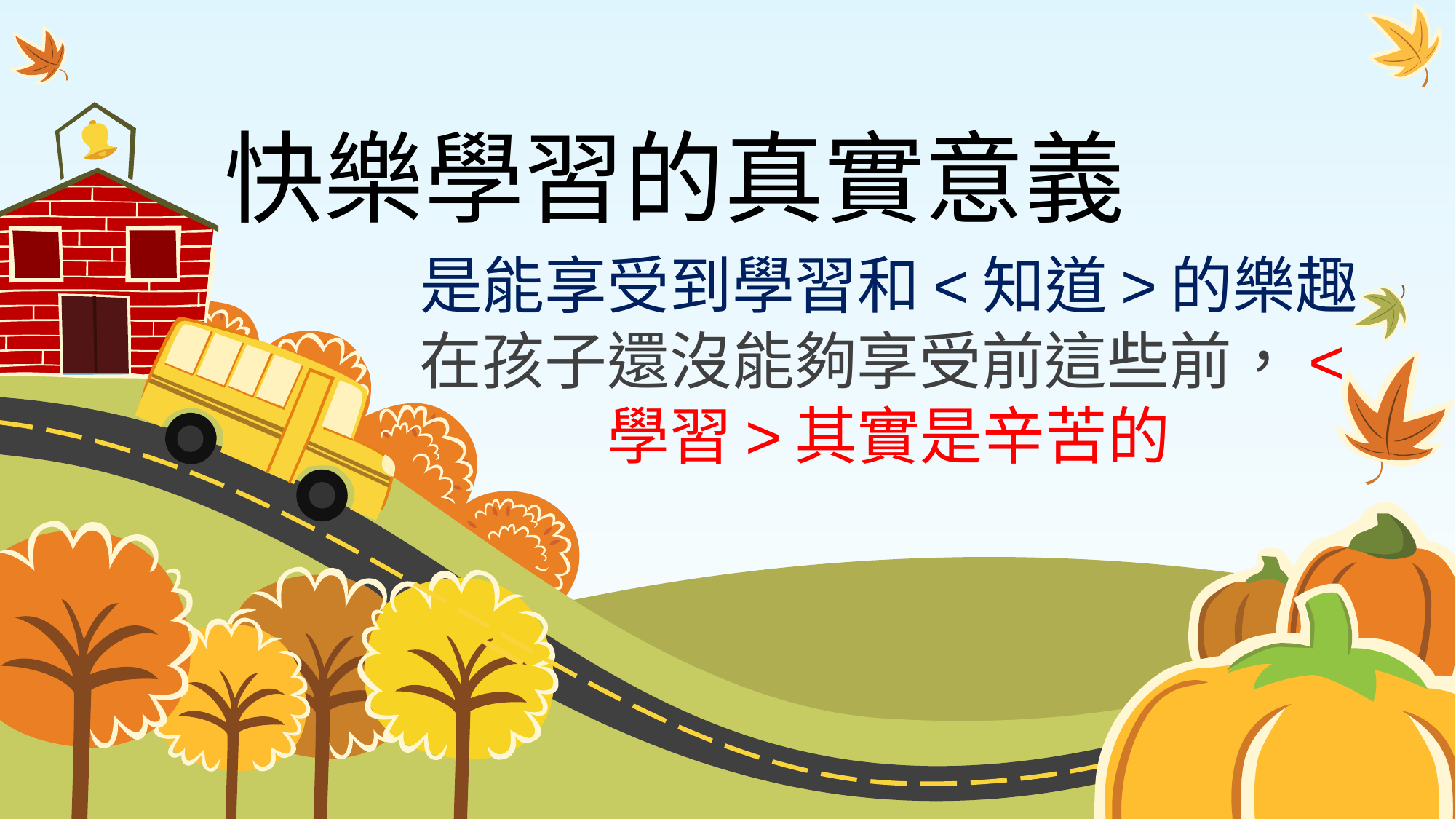

# 快樂學習的真實意義
是能享受到學習和<知道>的樂趣
在孩子還沒能夠享受前這些前，<學習>其實是辛苦的